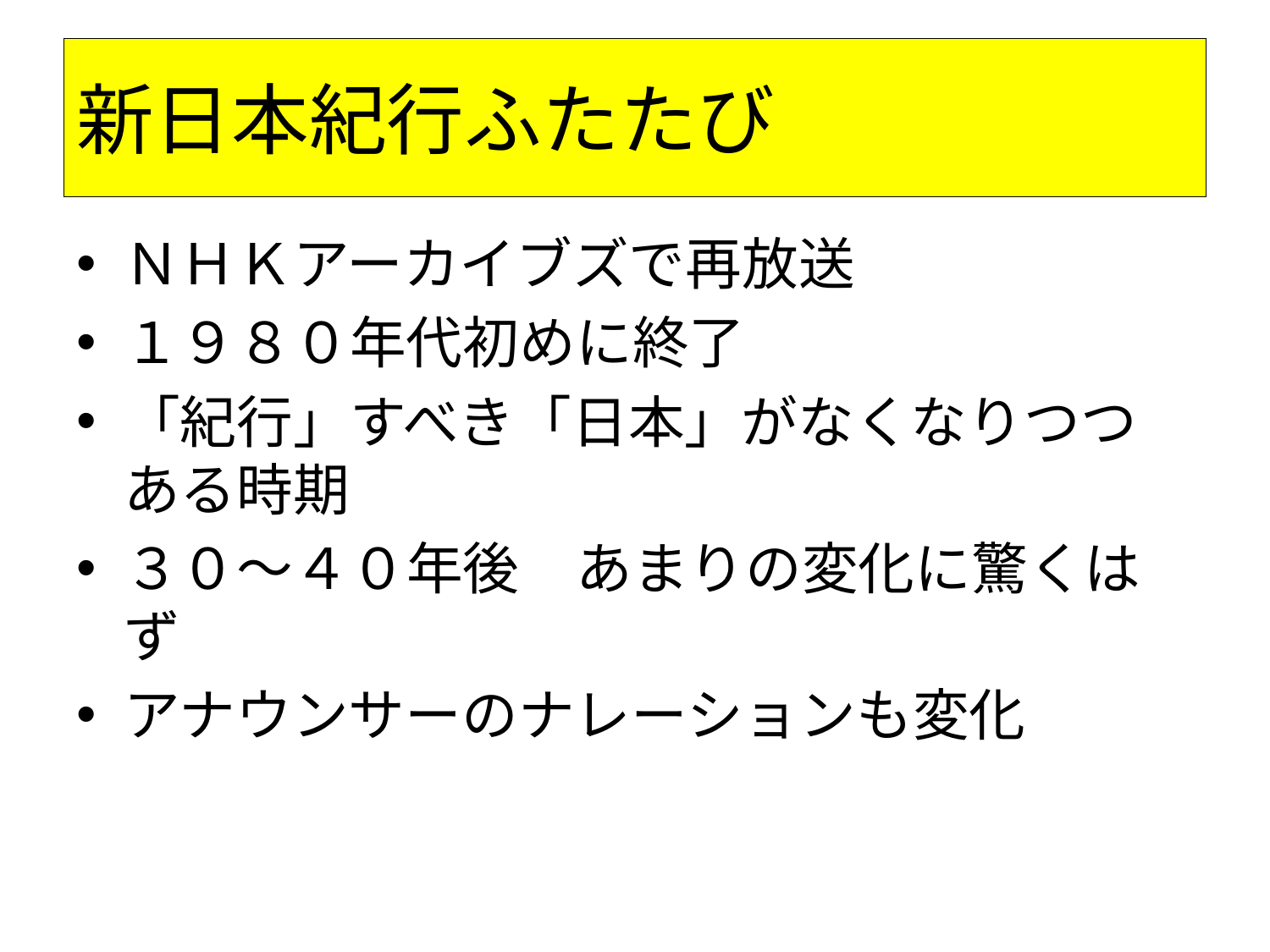

# 新日本紀行ふたたび
ＮＨＫアーカイブズで再放送
１９８０年代初めに終了
「紀行」すべき「日本」がなくなりつつある時期
３０～４０年後　あまりの変化に驚くはず
アナウンサーのナレーションも変化